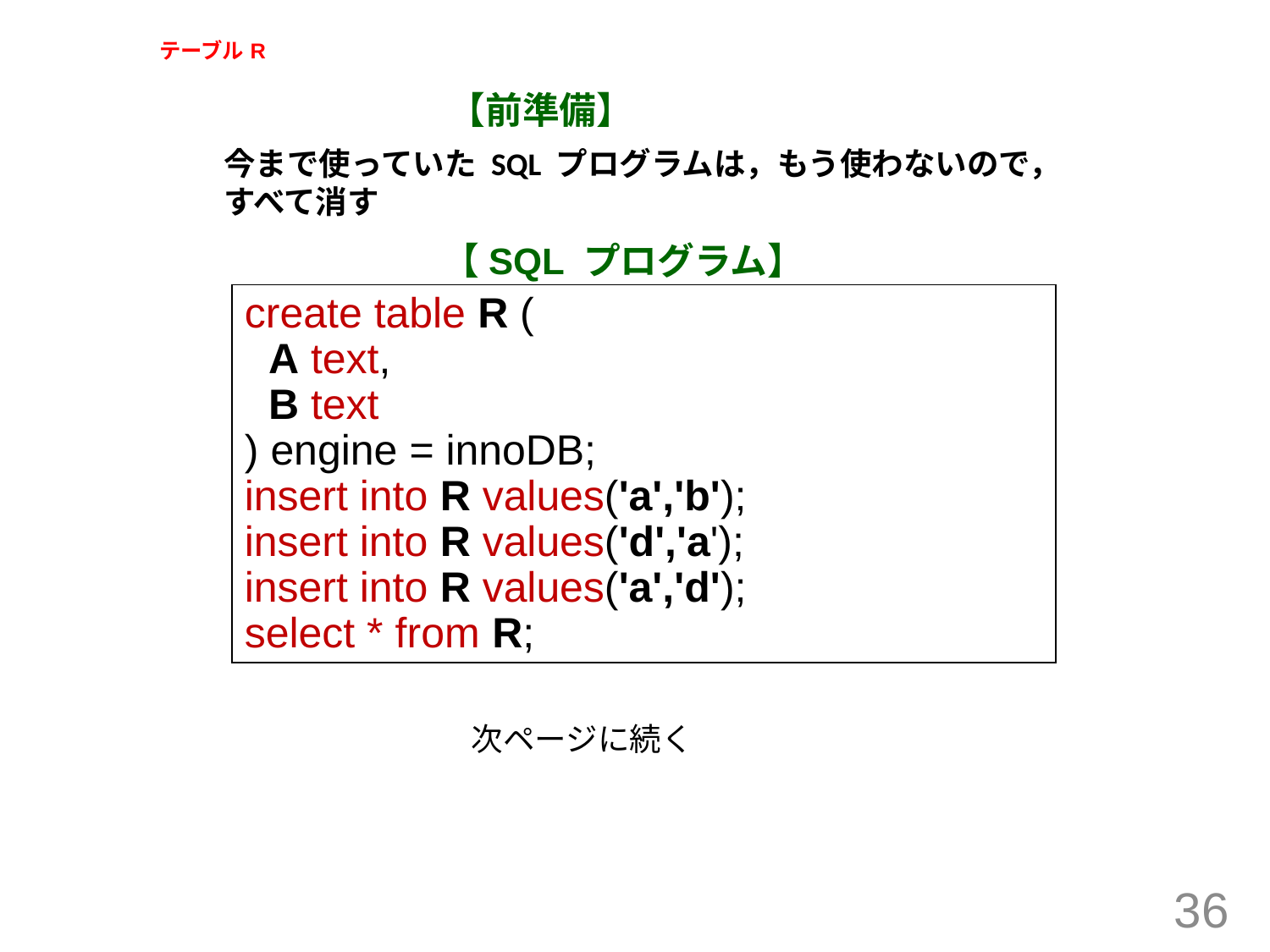

# テーブル R
【前準備】
今まで使っていた SQL プログラムは，もう使わないので，
すべて消す
【SQL プログラム】
create table R (
  A text,
  B text
) engine = innoDB;
insert into R values('a','b');
insert into R values('d','a');
insert into R values('a','d');
select * from R;
次ページに続く
36